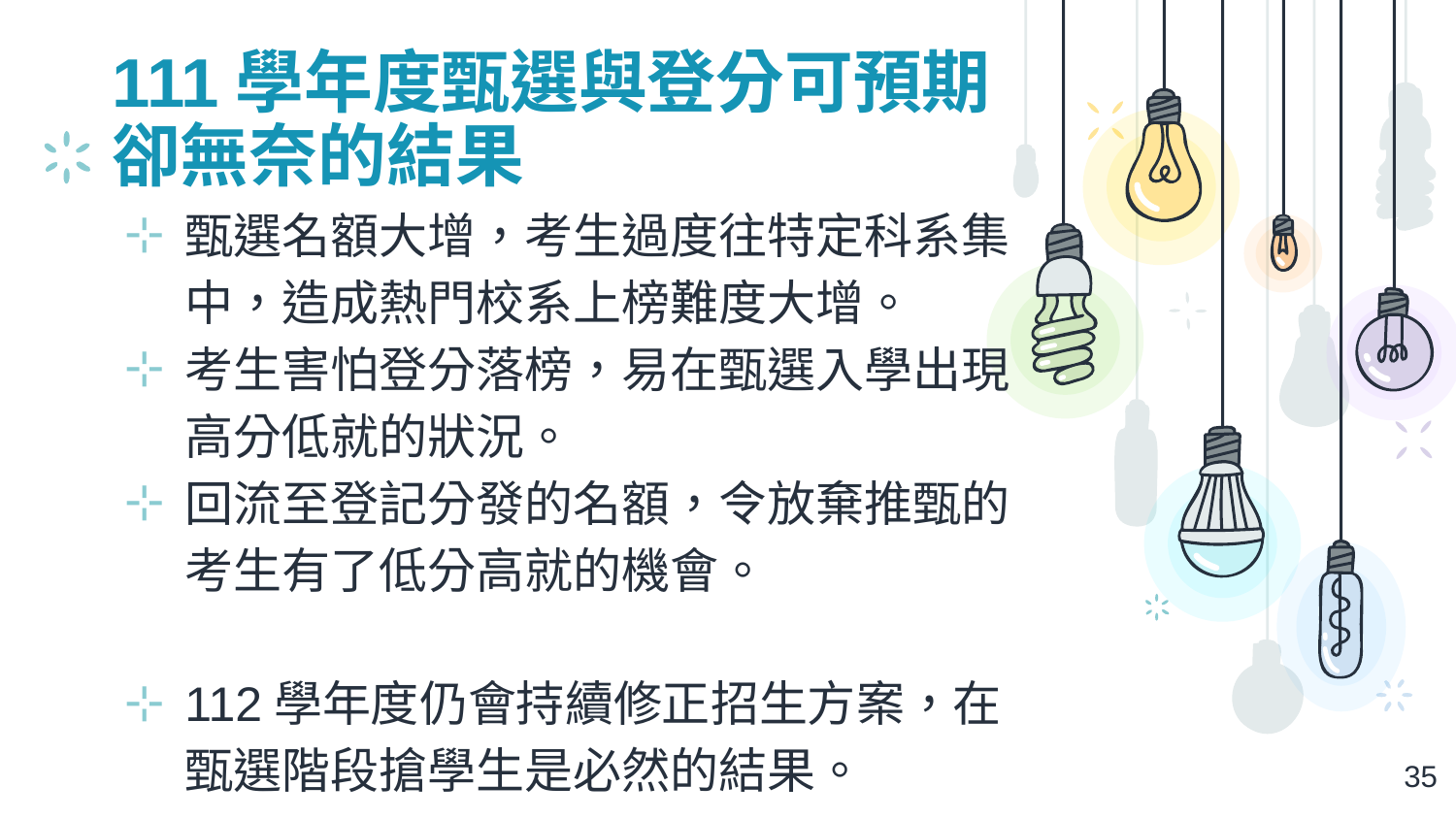

# 111學年度甄選與登分可預期卻無奈的結果
甄選名額大增，考生過度往特定科系集中，造成熱門校系上榜難度大增。
考生害怕登分落榜，易在甄選入學出現高分低就的狀況。
回流至登記分發的名額，令放棄推甄的考生有了低分高就的機會。

112學年度仍會持續修正招生方案，在甄選階段搶學生是必然的結果。

35